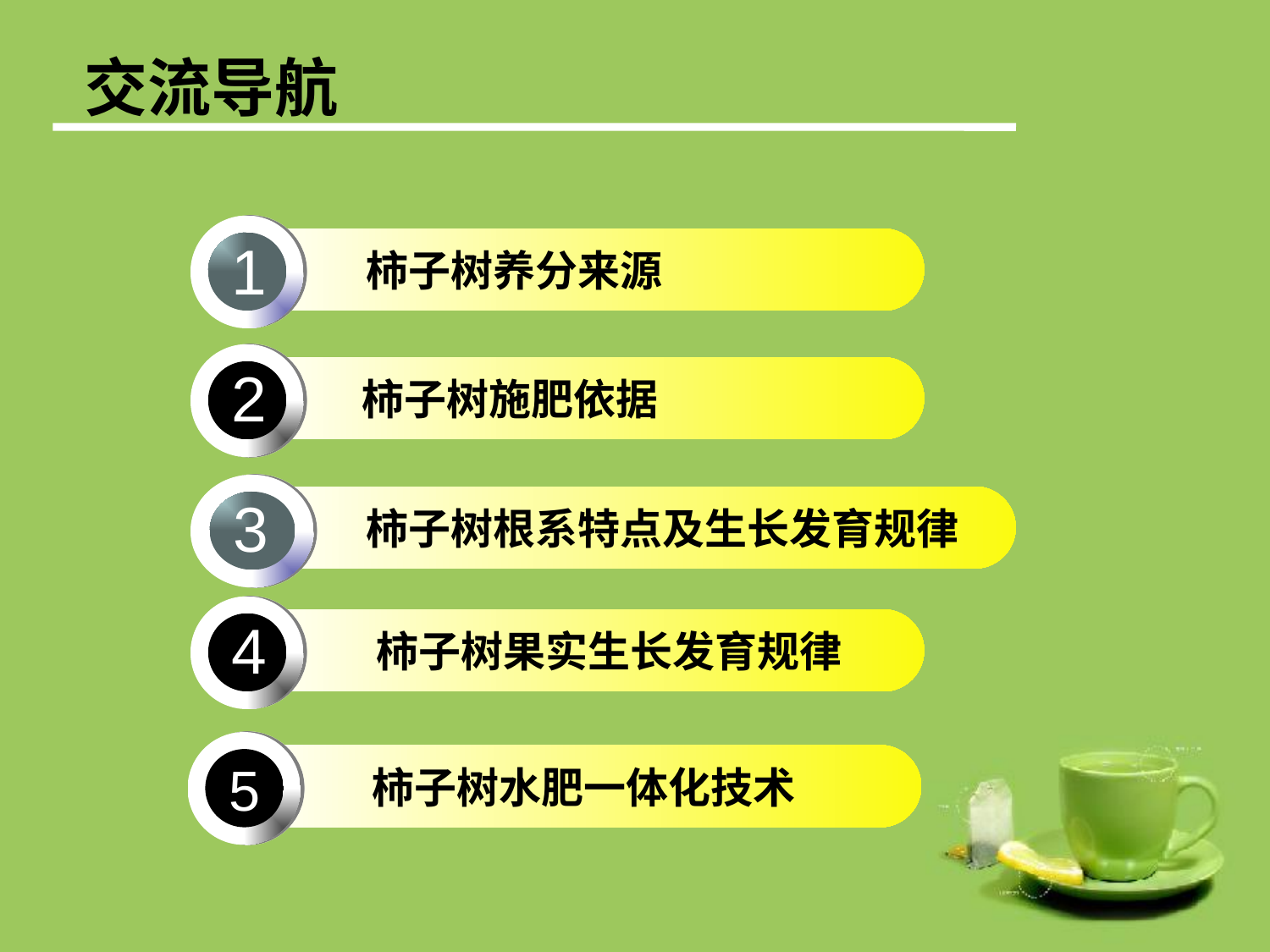

交流导航

          柿子树养分来源

1

             柿子树施肥依据

2

             柿子树根系特点及生长发育规律

3

     柿子树果实生长发育规律

4

5

     柿子树水肥一体化技术